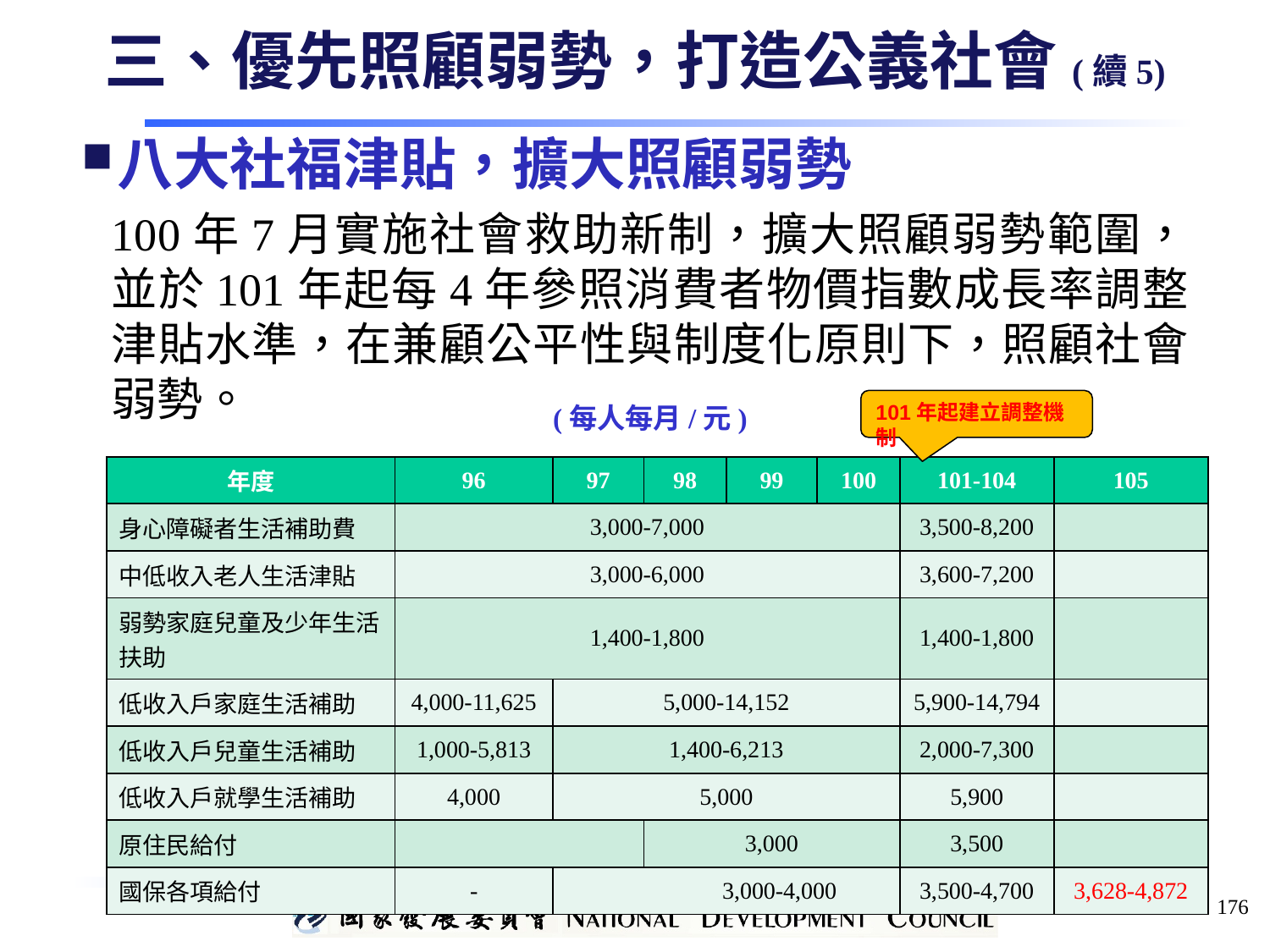

三、優先照顧弱勢，打造公義社會(續5)
八大社福津貼，擴大照顧弱勢
100年7月實施社會救助新制，擴大照顧弱勢範圍，並於101年起每4年參照消費者物價指數成長率調整津貼水準，在兼顧公平性與制度化原則下，照顧社會弱勢。

101年起建立調整機制
(每人每月/元)
| 年度 | 96 | 97 | 98 | 99 | 100 | 101-104 | 105 |
| --- | --- | --- | --- | --- | --- | --- | --- |
| 身心障礙者生活補助費 | 3,000-7,000 |  |  |  |  | 3,500-8,200 |  |
| 中低收入老人生活津貼 | 3,000-6,000 |  |  |  |  | 3,600-7,200 |  |
| 弱勢家庭兒童及少年生活扶助 | 1,400-1,800 |  |  |  |  | 1,400-1,800 |  |
| 低收入戶家庭生活補助 | 4,000-11,625 | 5,000-14,152 |  |  |  | 5,900-14,794 |  |
| 低收入戶兒童生活補助 | 1,000-5,813 | 1,400-6,213 |  |  |  | 2,000-7,300 |  |
| 低收入戶就學生活補助 | 4,000 | 5,000 |  |  |  | 5,900 |  |
| 原住民給付 |  |  | 3,000 |  |  | 3,500 |  |
| 國保各項給付 | - | 3,000-4,000 |  |  |  | 3,500-4,700 | 3,628-4,872 |
176